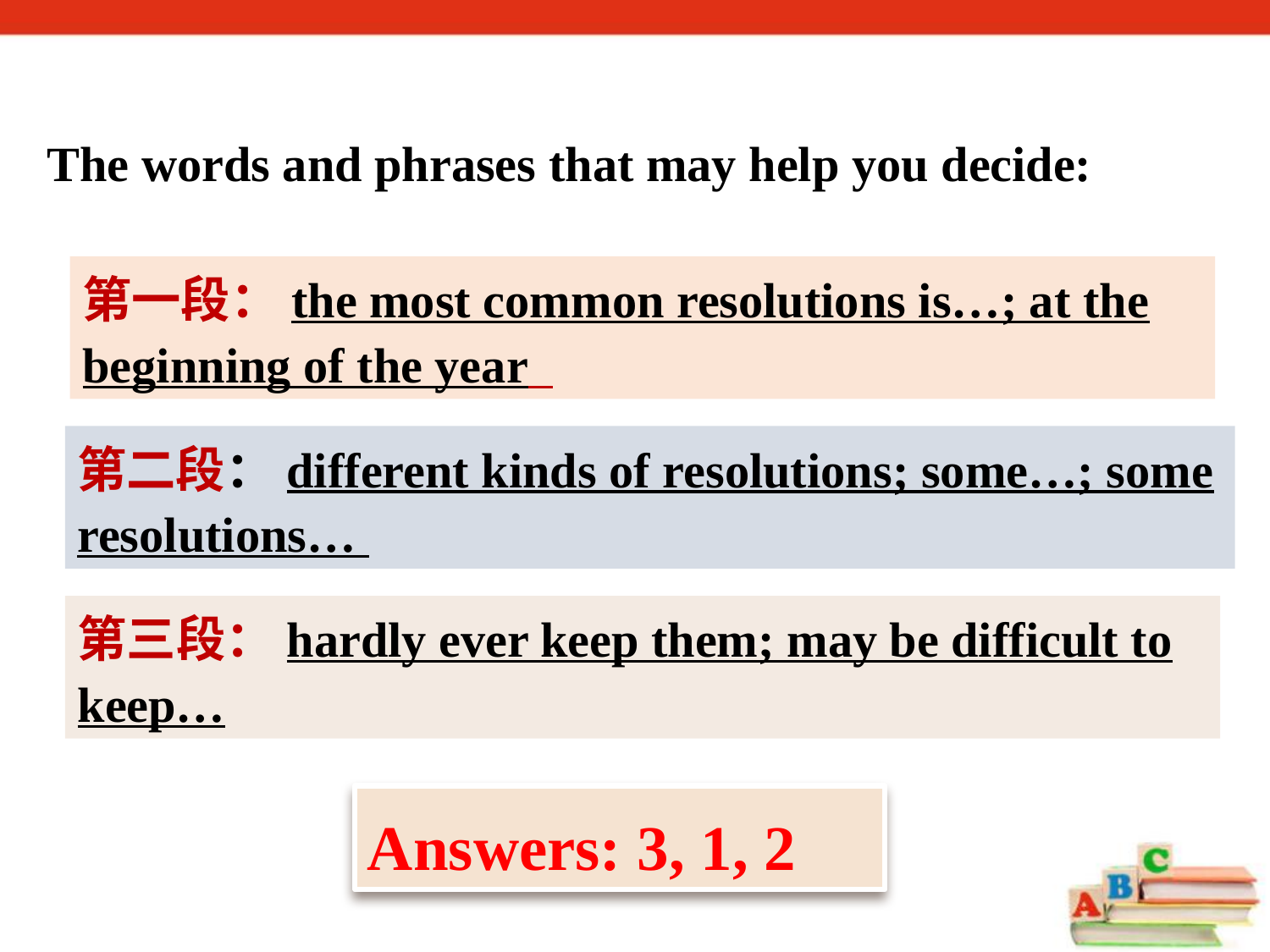

The words and phrases that may help you decide:
第一段：the most common resolutions is…; at the beginning of the year
第二段：different kinds of resolutions; some…; some resolutions…
第三段：hardly ever keep them; may be difficult to keep…
Answers: 3, 1, 2